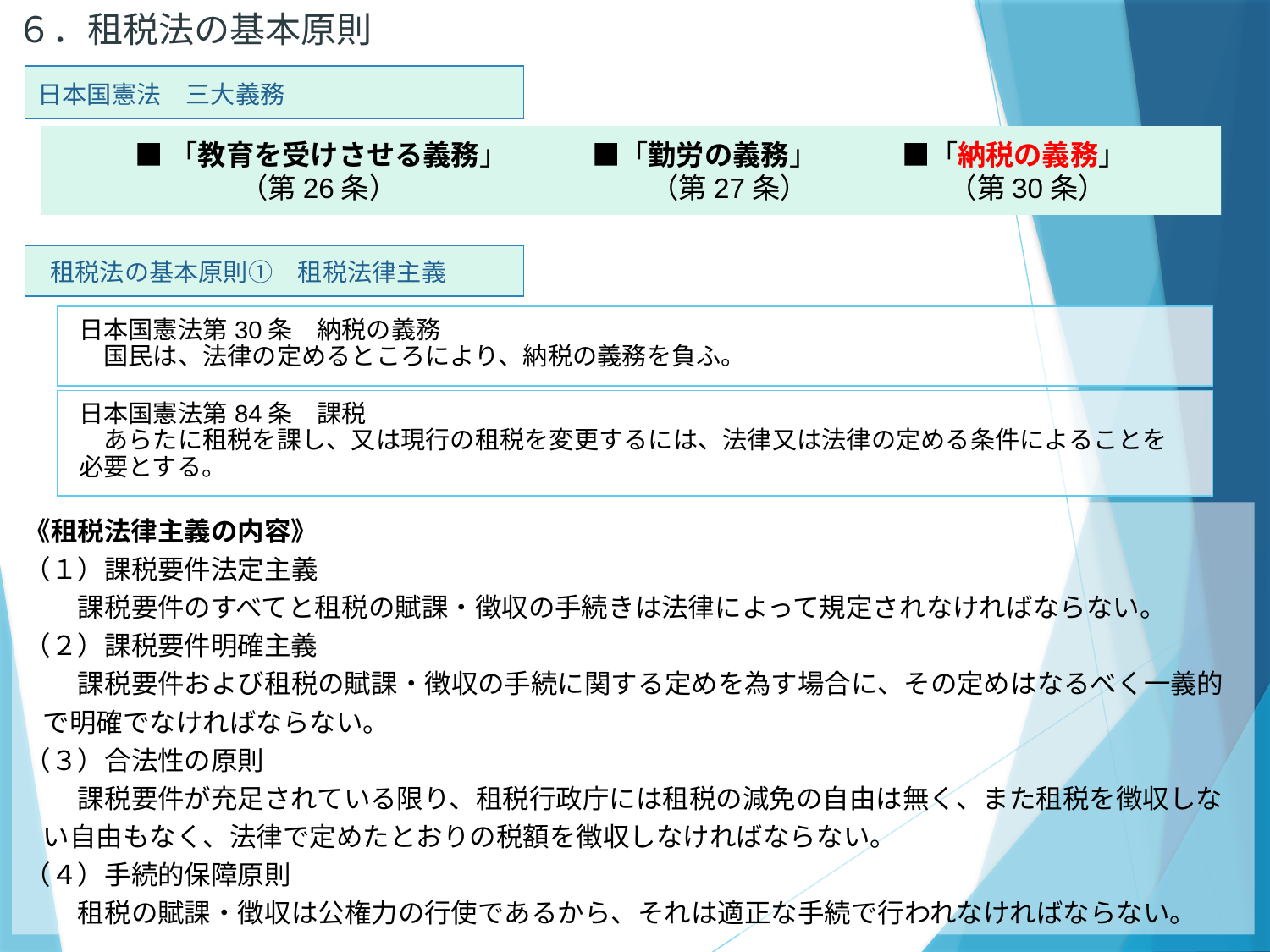

６．租税法の基本原則
| 日本国憲法　三大義務 |
| --- |
■「教育を受けさせる義務」　　　■「勤労の義務」　　　■「納税の義務」
　　　（第26条）　　　　　　　　　（第27条）　　　　　（第30条）
| 租税法の基本原則①　租税法律主義 |
| --- |
| 日本国憲法第30条　納税の義務 　国民は、法律の定めるところにより、納税の義務を負ふ。 |
| --- |
| 日本国憲法第84条　課税 　あらたに租税を課し、又は現行の租税を変更するには、法律又は法律の定める条件によることを必要とする。 |
| --- |
《租税法律主義の内容》
（１）課税要件法定主義
　　課税要件のすべてと租税の賦課・徴収の手続きは法律によって規定されなければならない。
（２）課税要件明確主義
　　課税要件および租税の賦課・徴収の手続に関する定めを為す場合に、その定めはなるべく一義的で明確でなければならない。
（３）合法性の原則
　　課税要件が充足されている限り、租税行政庁には租税の減免の自由は無く、また租税を徴収しない自由もなく、法律で定めたとおりの税額を徴収しなければならない。
（４）手続的保障原則
　　租税の賦課・徴収は公権力の行使であるから、それは適正な手続で行われなければならない。